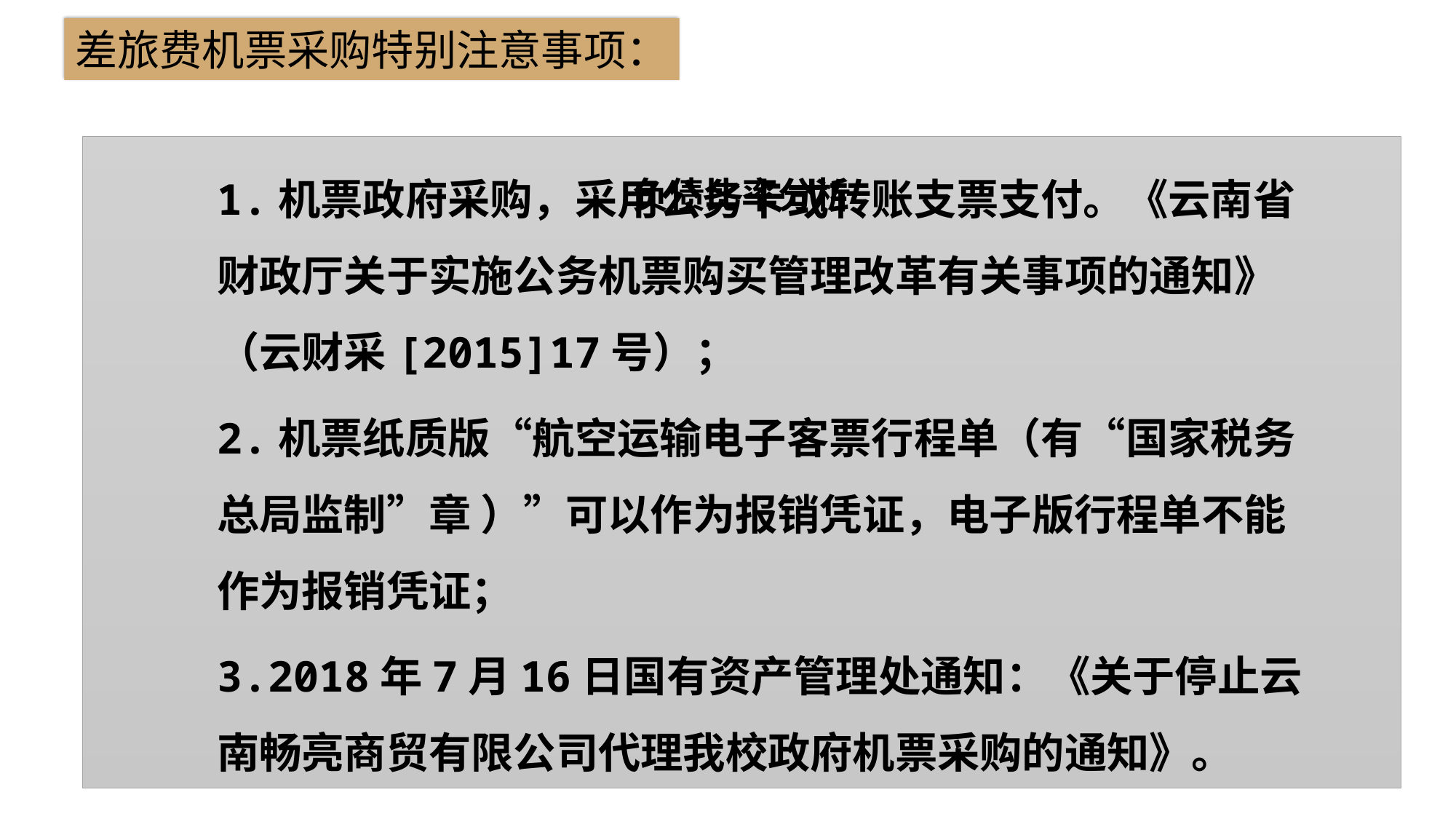

差旅费机票采购特别注意事项：

### Chart: 负债比率分析

| Category |
|---|
1.机票政府采购，采用公务卡或转账支票支付。《云南省财政厅关于实施公务机票购买管理改革有关事项的通知》（云财采[2015]17号）；
2.机票纸质版“航空运输电子客票行程单（有“国家税务总局监制”章 ）”可以作为报销凭证，电子版行程单不能作为报销凭证；
3.2018年7月16日国有资产管理处通知：《关于停止云南畅亮商贸有限公司代理我校政府机票采购的通知》。